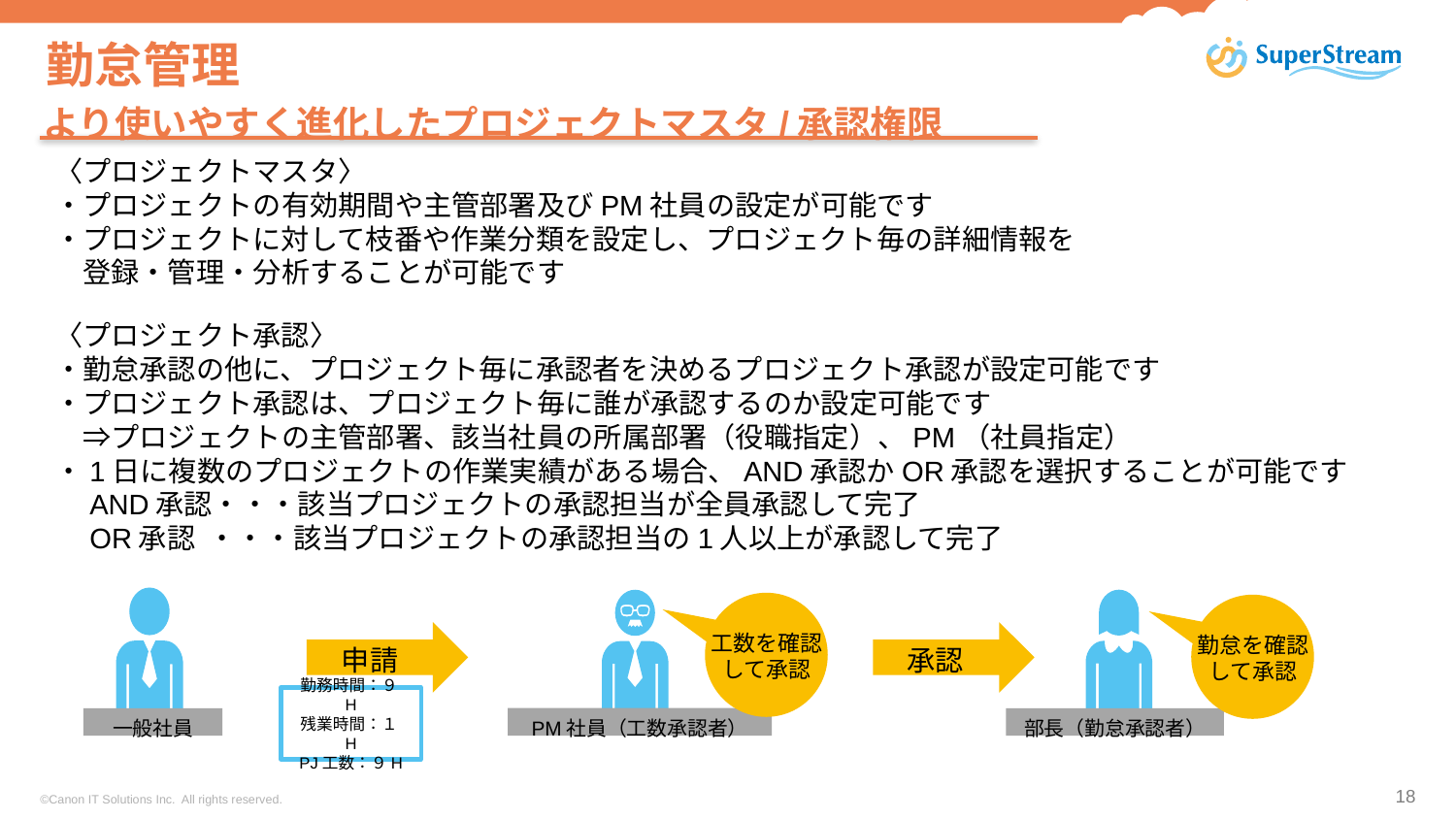

# 勤怠管理
より使いやすく進化したプロジェクトマスタ/承認権限

〈プロジェクトマスタ〉
・プロジェクトの有効期間や主管部署及びPM社員の設定が可能です
・プロジェクトに対して枝番や作業分類を設定し、プロジェクト毎の詳細情報を
　登録・管理・分析することが可能です

〈プロジェクト承認〉
・勤怠承認の他に、プロジェクト毎に承認者を決めるプロジェクト承認が設定可能です
・プロジェクト承認は、プロジェクト毎に誰が承認するのか設定可能です
　⇒プロジェクトの主管部署、該当社員の所属部署（役職指定）、PM（社員指定）
・1日に複数のプロジェクトの作業実績がある場合、AND承認かOR承認を選択することが可能です
　AND承認・・・該当プロジェクトの承認担当が全員承認して完了
　OR承認  ・・・該当プロジェクトの承認担当の1人以上が承認して完了

工数を確認して承認

勤怠を確認して承認
申請
承認
勤務時間：９H
残業時間：１H
PJ工数：９H
PM社員（工数承認者）
一般社員
部長（勤怠承認者）
©Canon IT Solutions Inc.  All rights reserved.
18